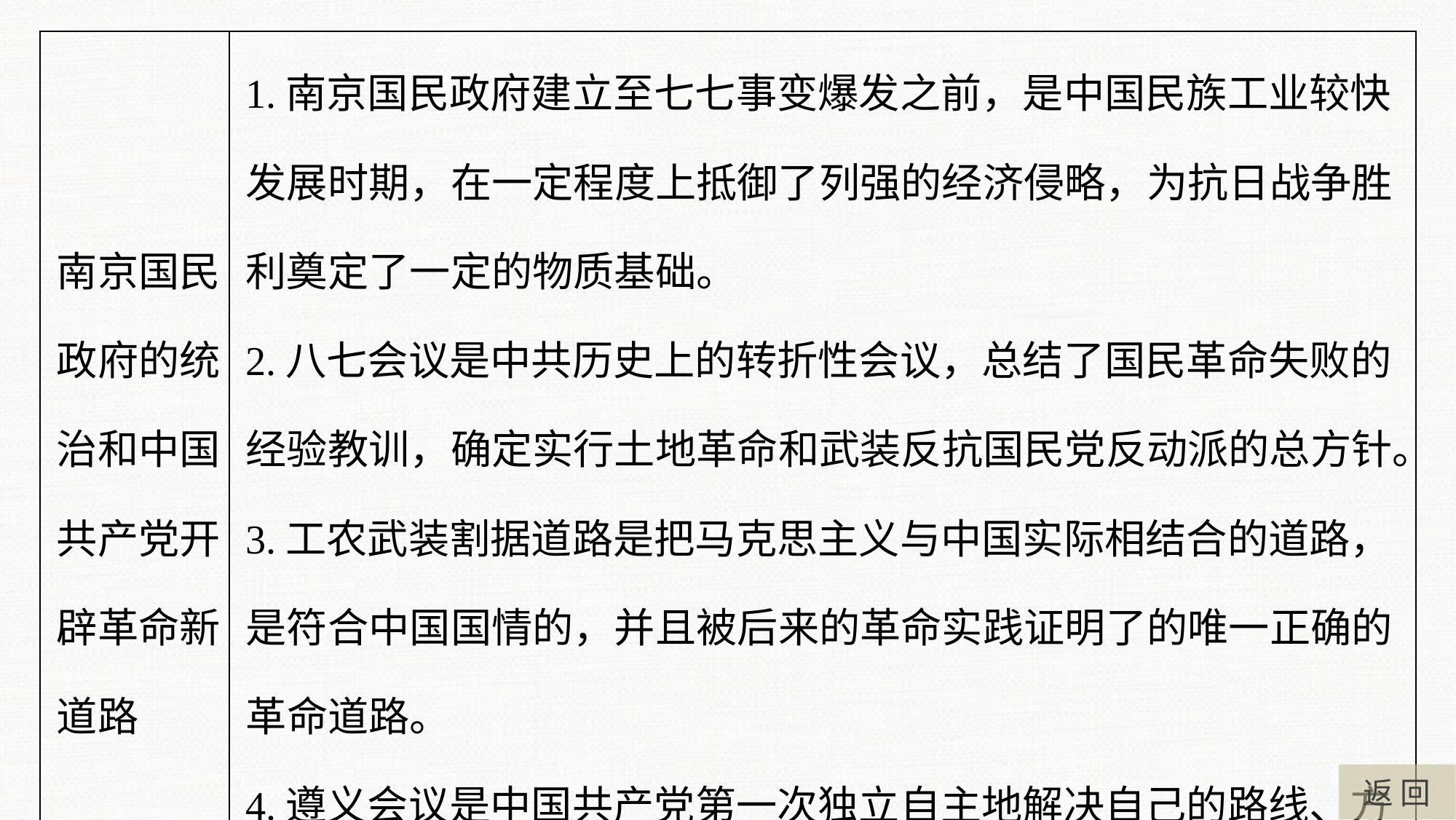

| 南京国民政府的统治和中国共产党开辟革命新道路 | 1.南京国民政府建立至七七事变爆发之前，是中国民族工业较快发展时期，在一定程度上抵御了列强的经济侵略，为抗日战争胜利奠定了一定的物质基础。 2.八七会议是中共历史上的转折性会议，总结了国民革命失败的经验教训，确定实行土地革命和武装反抗国民党反动派的总方针。 3.工农武装割据道路是把马克思主义与中国实际相结合的道路，是符合中国国情的，并且被后来的革命实践证明了的唯一正确的革命道路。 4.遵义会议是中国共产党第一次独立自主地解决自己的路线、方针和政策问题的会议，标志着中国共产党从幼稚走向成熟。 |
| --- | --- |
返 回